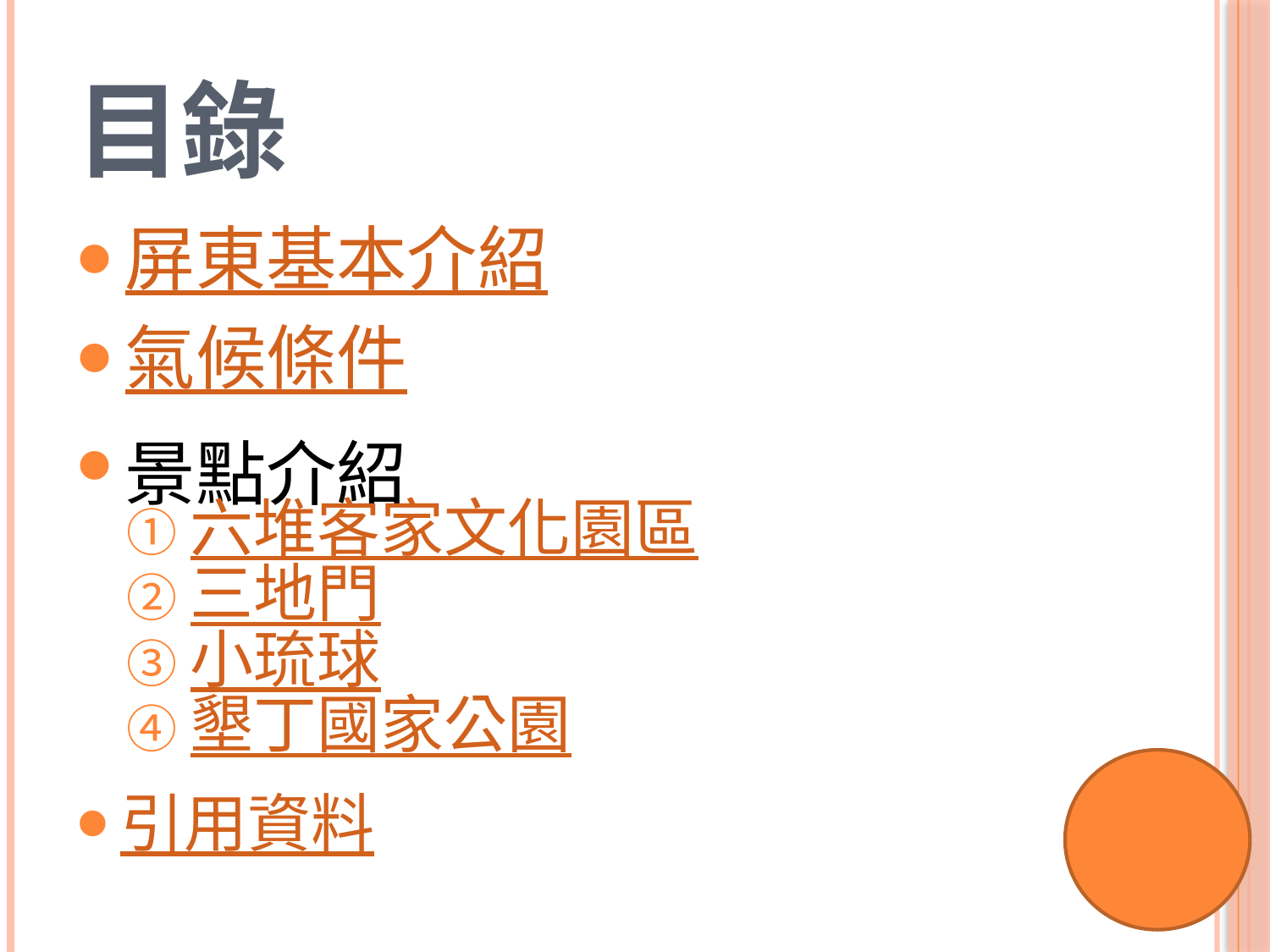

# 目錄
屏東基本介紹
氣候條件
景點介紹
六堆客家文化園區
三地門
小琉球
墾丁國家公園
引用資料